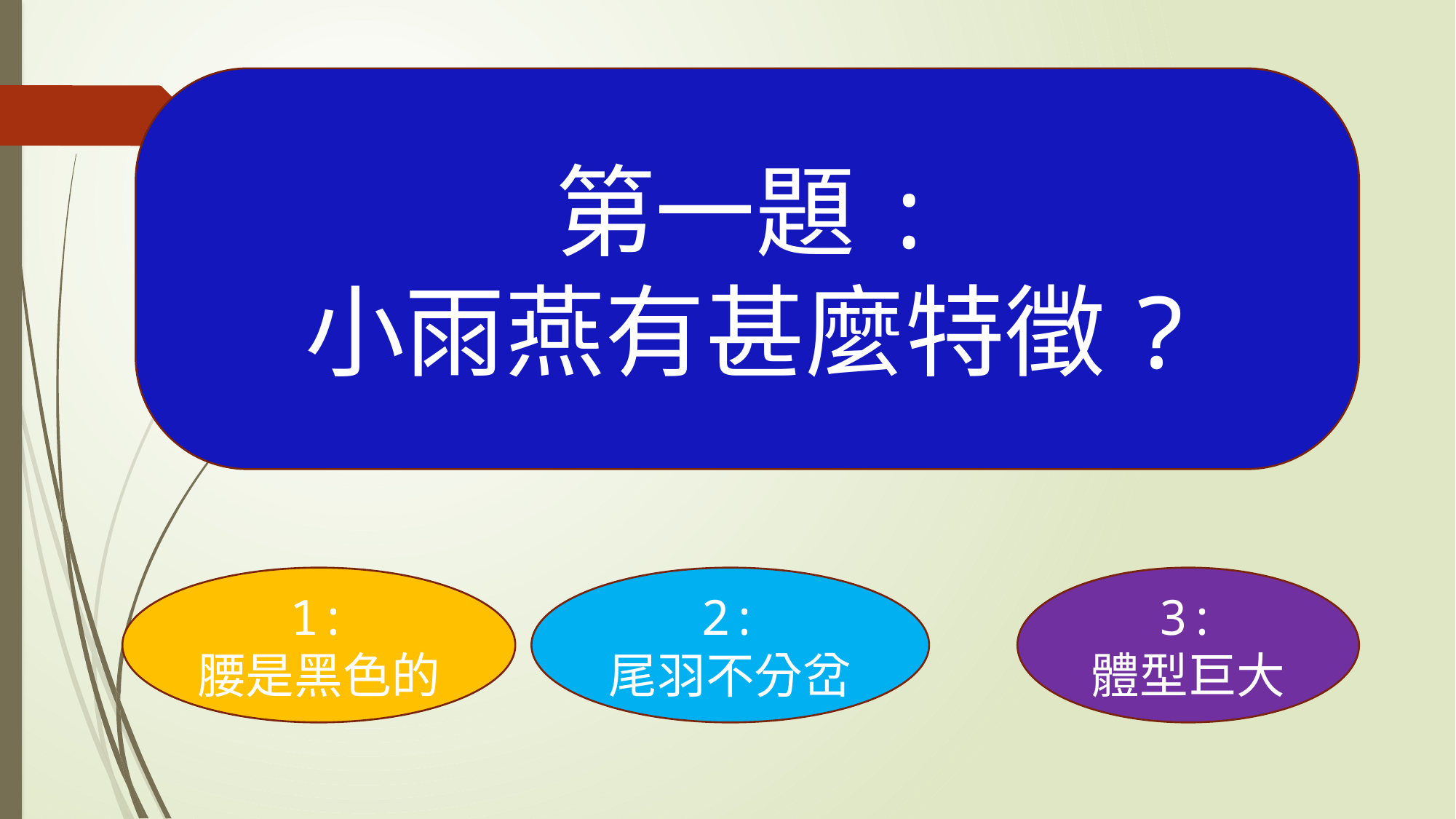

第一題:
小雨燕有甚麼特徵?
2:
尾羽不分岔
3:
體型巨大
1:
腰是黑色的